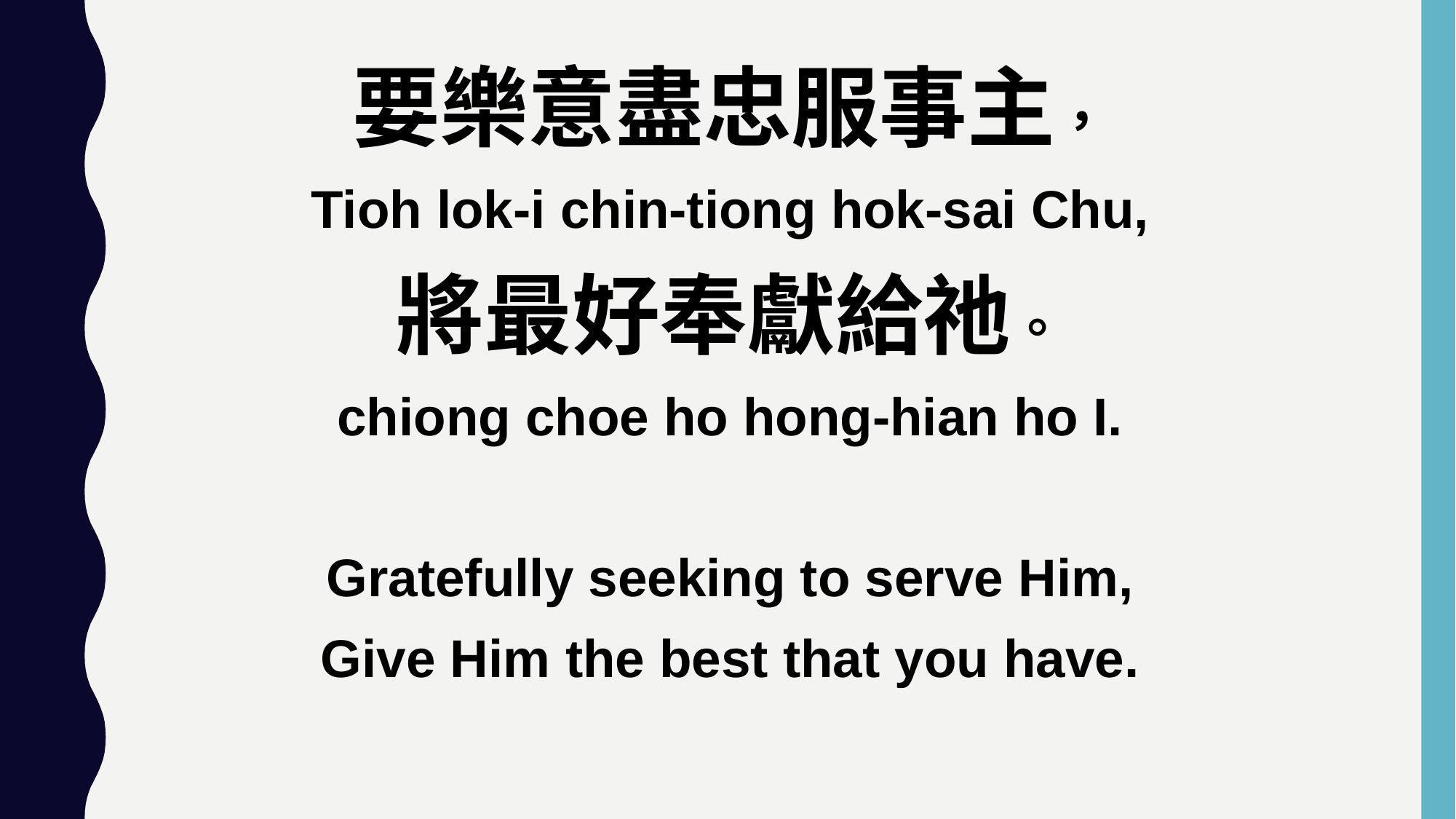

要樂意盡忠服事主，
Tioh lok-i chin-tiong hok-sai Chu,
將最好奉獻給祂。
chiong choe ho hong-hian ho I.

Gratefully seeking to serve Him,
Give Him the best that you have.